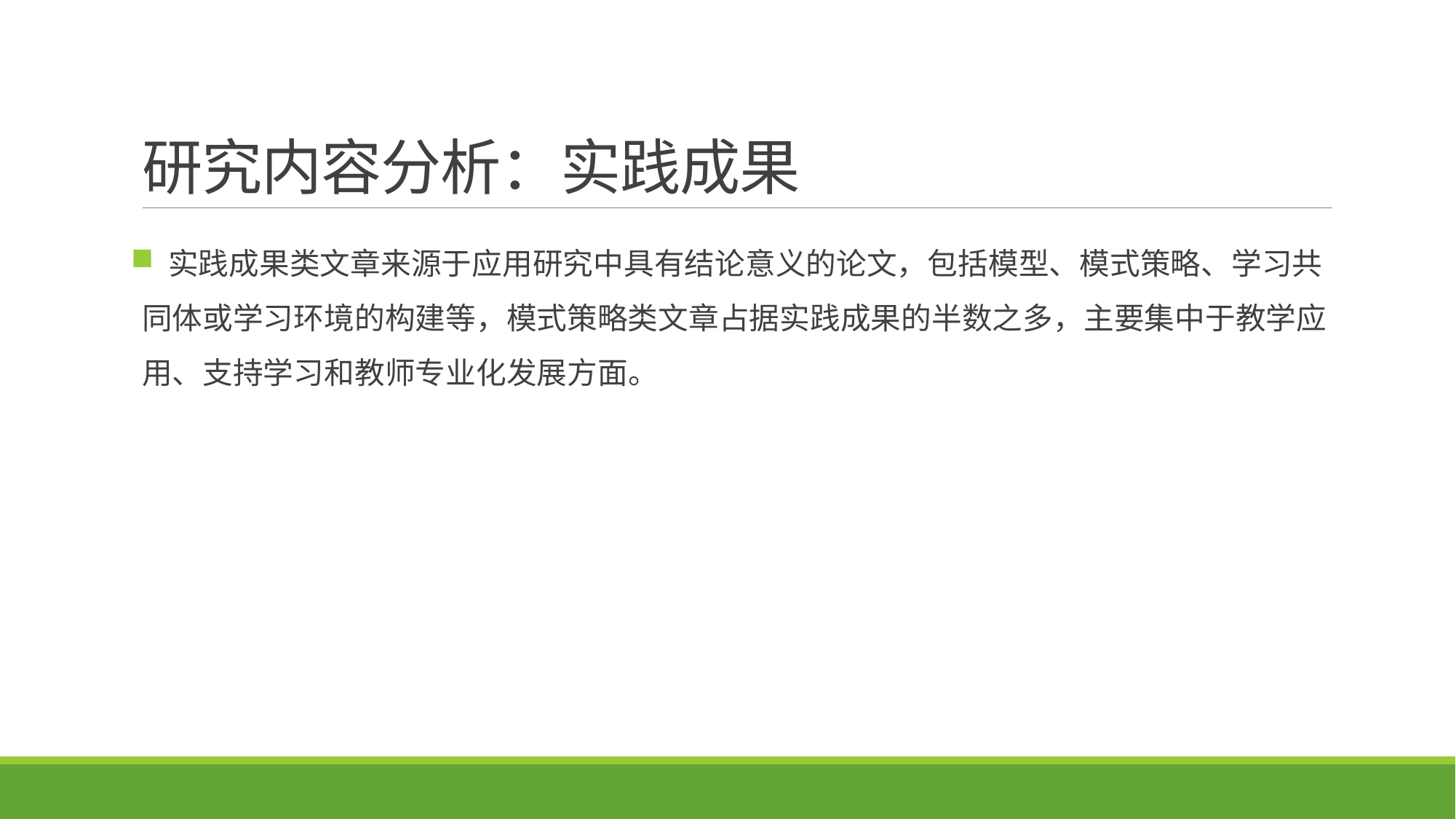

# 研究内容分析：实践成果
 实践成果类文章来源于应用研究中具有结论意义的论文，包括模型、模式策略、学习共同体或学习环境的构建等，模式策略类文章占据实践成果的半数之多，主要集中于教学应用、支持学习和教师专业化发展方面。